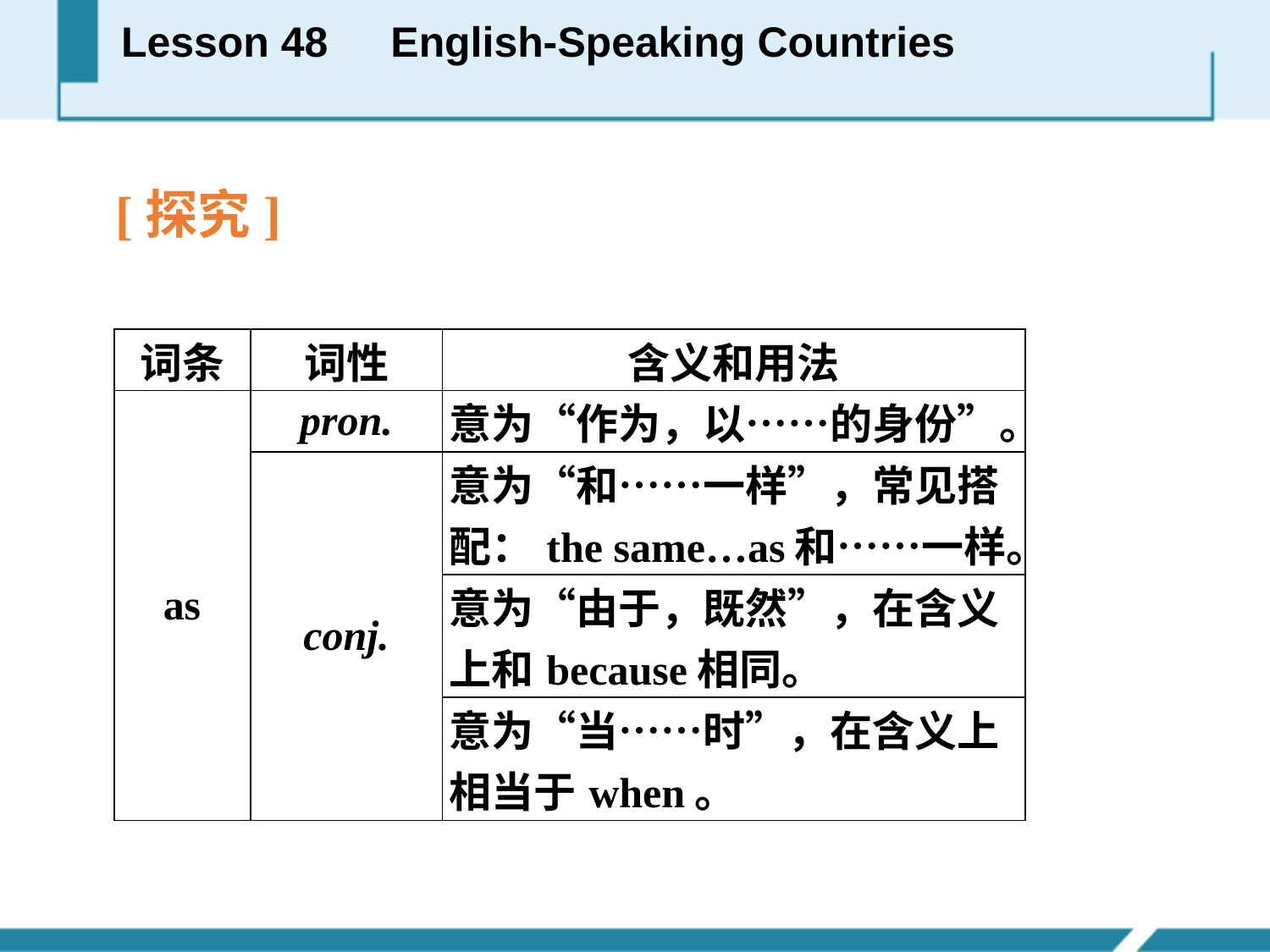

Lesson 48　English­-Speaking Countries
[探究]
| 词条 | 词性 | 含义和用法 |
| --- | --- | --- |
| as | pron. | 意为“作为，以……的身份”。 |
|  | conj. | 意为“和……一样”，常见搭配：the same…as和……一样。 |
|  |  | 意为“由于，既然”，在含义上和because相同。 |
|  |  | 意为“当……时”，在含义上相当于when。 |